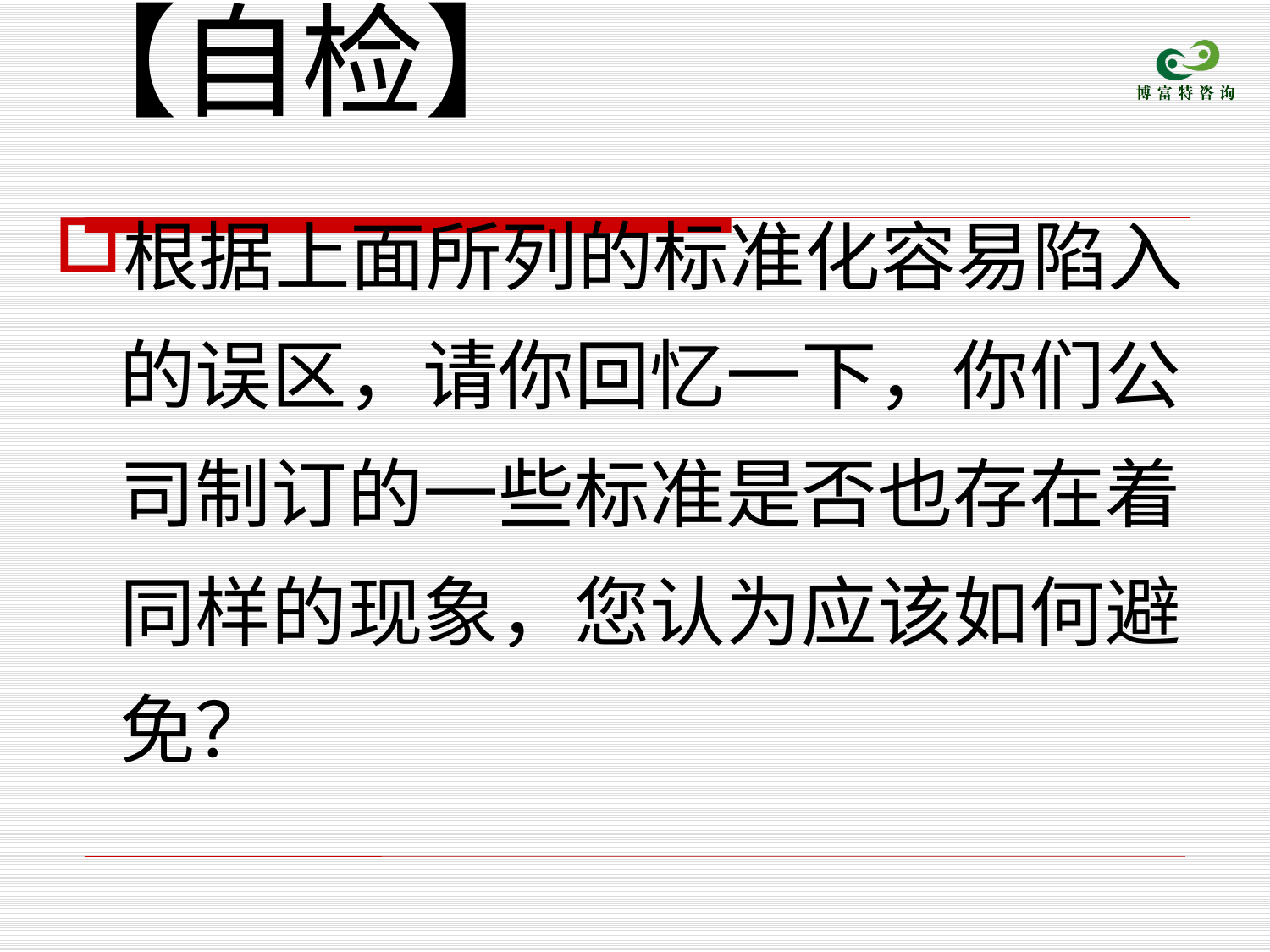

# 【自检】

根据上面所列的标准化容易陷入的误区，请你回忆一下，你们公司制订的一些标准是否也存在着同样的现象，您认为应该如何避免？
590